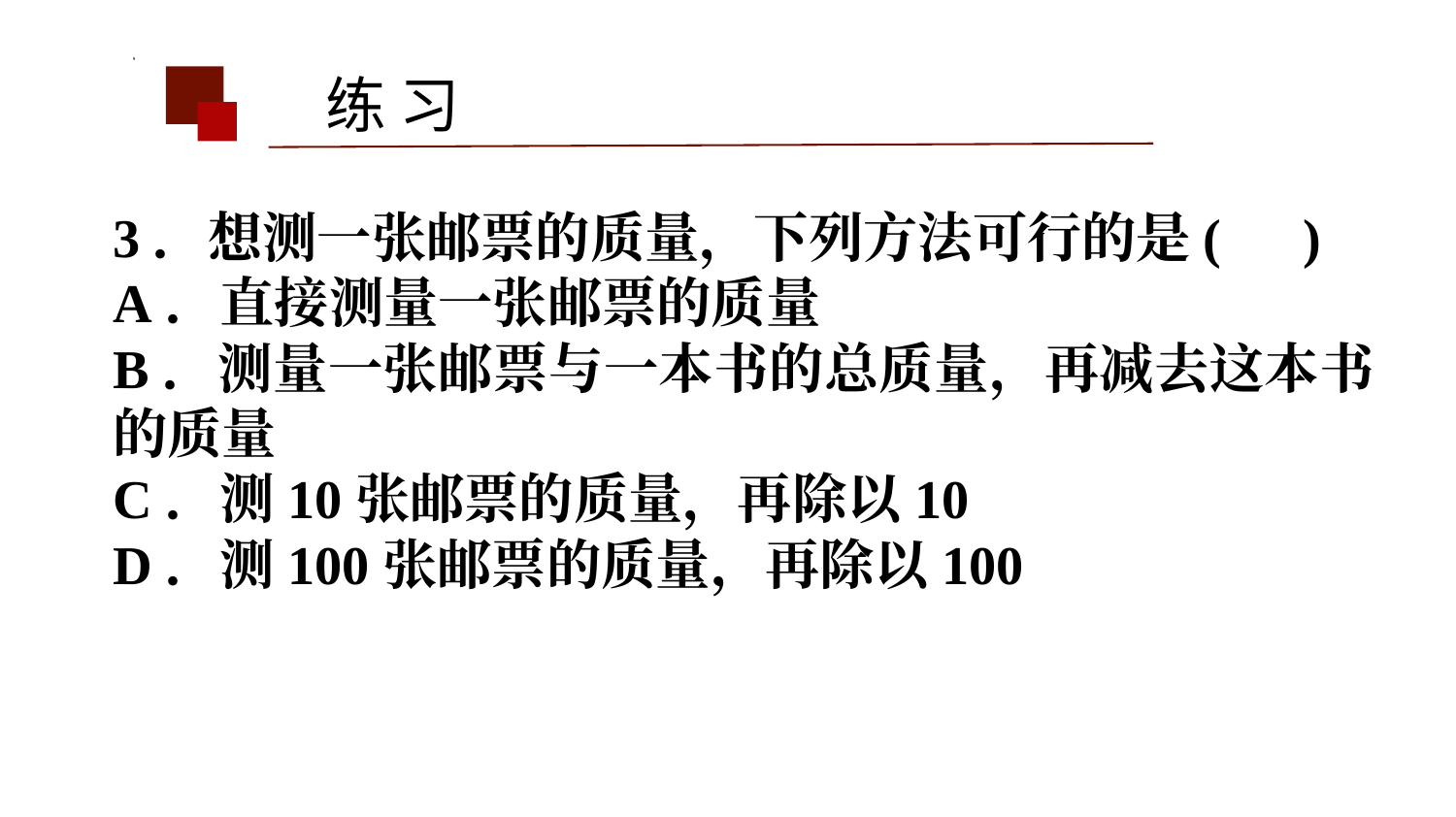

练 习

3．想测一张邮票的质量，下列方法可行的是(      )
A．直接测量一张邮票的质量
B．测量一张邮票与一本书的总质量，再减去这本书的质量
C．测10张邮票的质量，再除以10
D．测100张邮票的质量，再除以100